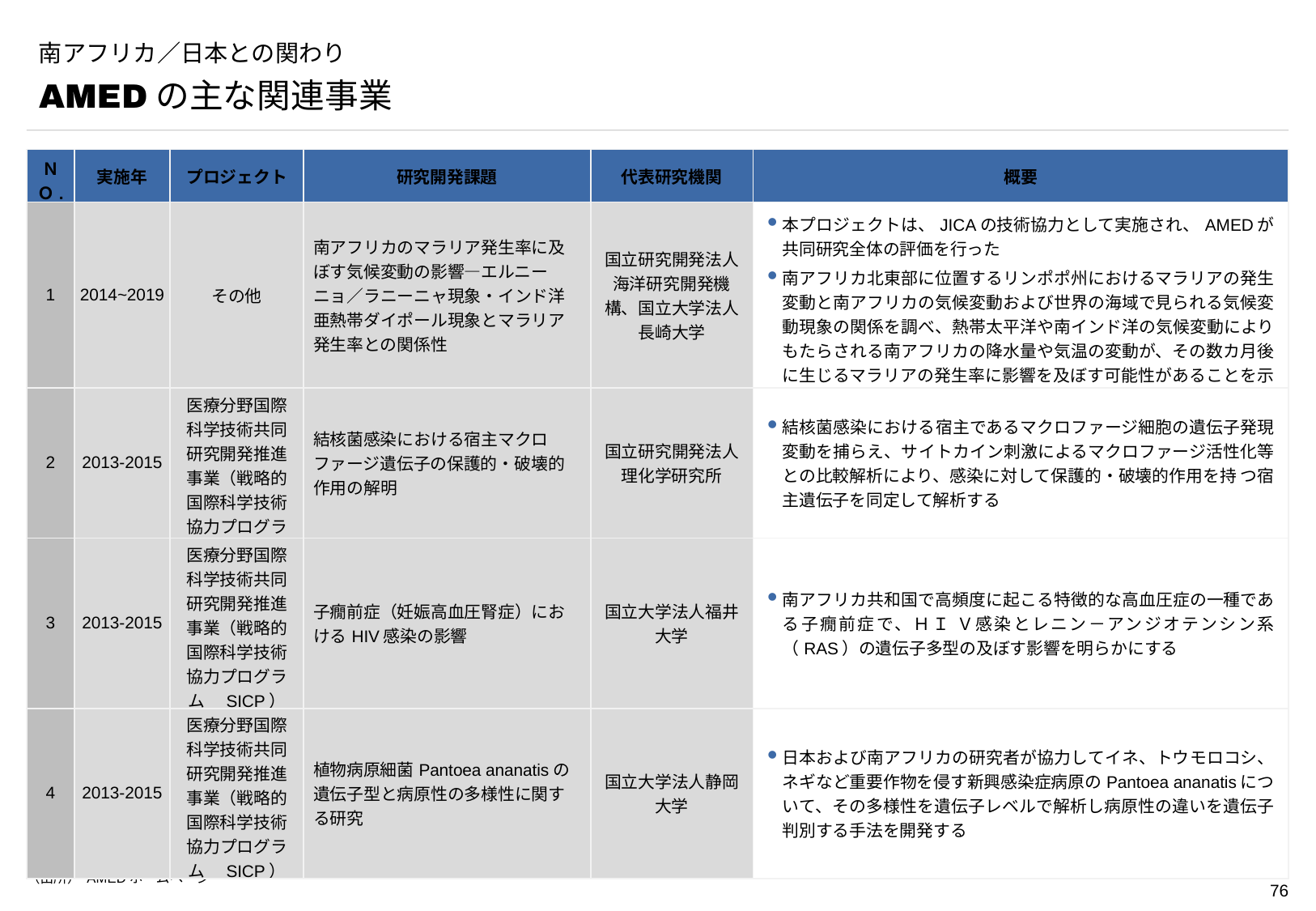

# 南アフリカ／日本との関わり
AMEDの主な関連事業
| ＮＯ. | 実施年 | プロジェクト | 研究開発課題 | 代表研究機関 | 概要 |
| --- | --- | --- | --- | --- | --- |
| 1 | 2014~2019 | その他 | 南アフリカのマラリア発生率に及ぼす気候変動の影響―エルニーニョ／ラニーニャ現象・インド洋亜熱帯ダイポール現象とマラリア発生率との関係性 | 国立研究開発法人海洋研究開発機構、国立大学法人長崎大学 | 本プロジェクトは、JICAの技術協力として実施され、AMEDが共同研究全体の評価を行った 南アフリカ北東部に位置するリンポポ州におけるマラリアの発生変動と南アフリカの気候変動および世界の海域で見られる気候変動現象の関係を調べ、熱帯太平洋や南インド洋の気候変動によりもたらされる南アフリカの降水量や気温の変動が、その数カ月後に生じるマラリアの発生率に影響を及ぼす可能性があることを示した |
| 2 | 2013-2015 | 医療分野国際科学技術共同研究開発推進事業（戦略的国際科学技術協力プログラム　SICP） | 結核菌感染における宿主マクロファージ遺伝子の保護的・破壊的作用の解明 | 国立研究開発法人理化学研究所 | 結核菌感染における宿主であるマクロファージ細胞の遺伝子発現変動を捕らえ、サイトカイン刺激によるマクロファージ活性化等との比較解析により、感染に対して保護的・破壊的作用を持 つ宿主遺伝子を同定して解析する |
| 3 | 2013-2015 | 医療分野国際科学技術共同研究開発推進事業（戦略的国際科学技術協力プログラム　SICP） | 子癇前症（妊娠高血圧腎症）におけるHIV感染の影響 | 国立大学法人福井大学 | 南アフリカ共和国で高頻度に起こる特徴的な高血圧症の一種である子癇前症で、ＨＩ Ｖ感染とレニン－アンジオテンシン系（RAS）の遺伝子多型の及ぼす影響を明らかにする |
| 4 | 2013-2015 | 医療分野国際科学技術共同研究開発推進事業（戦略的国際科学技術協力プログラム　SICP） | 植物病原細菌Pantoea ananatisの遺伝子型と病原性の多様性に関する研究 | 国立大学法人静岡大学 | 日本および南アフリカの研究者が協力してイネ、トウモロコシ、ネギなど重要作物を侵す新興感染症病原のPantoea ananatisについて、その多様性を遺伝子レベルで解析し病原性の違いを遺伝子判別する手法を開発する |
（注）当該国との共同研究や、当該国を主な対象とした研究開発課題を中心に抽出した。
（出所） AMEDホームページ